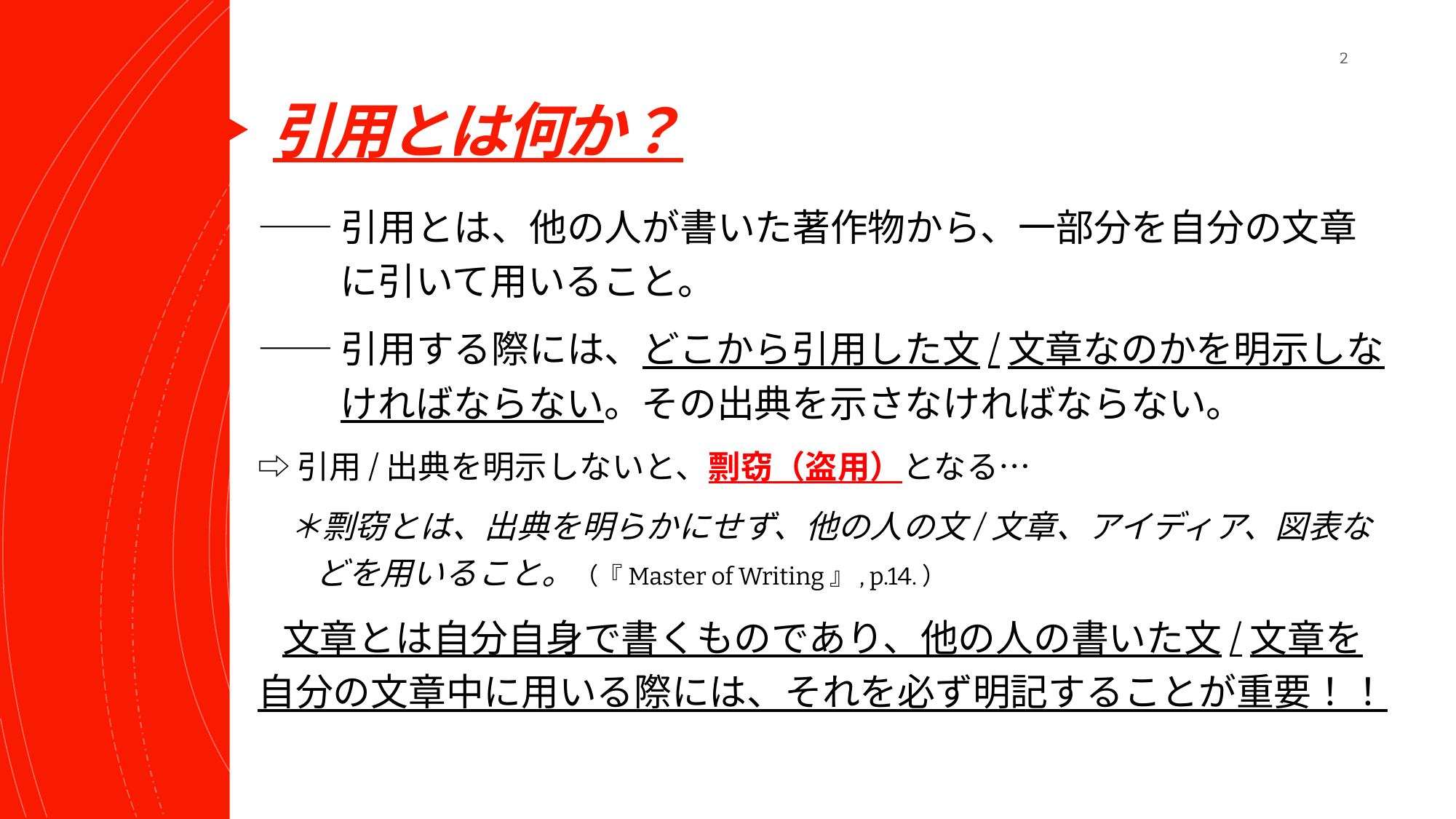

2
# 引用とは何か？

——引用とは、他の人が書いた著作物から、一部分を自分の文章に引いて用いること。
——引用する際には、どこから引用した文/文章なのかを明示しなければならない。その出典を示さなければならない。
⇨引用/出典を明示しないと、剽窃（盗用）となる…
　＊剽窃とは、出典を明らかにせず、他の人の文/文章、アイディア、図表などを用いること。（『Master of Writing』, p.14.）
  文章とは自分自身で書くものであり、他の人の書いた文/文章を自分の文章中に用いる際には、それを必ず明記することが重要！！